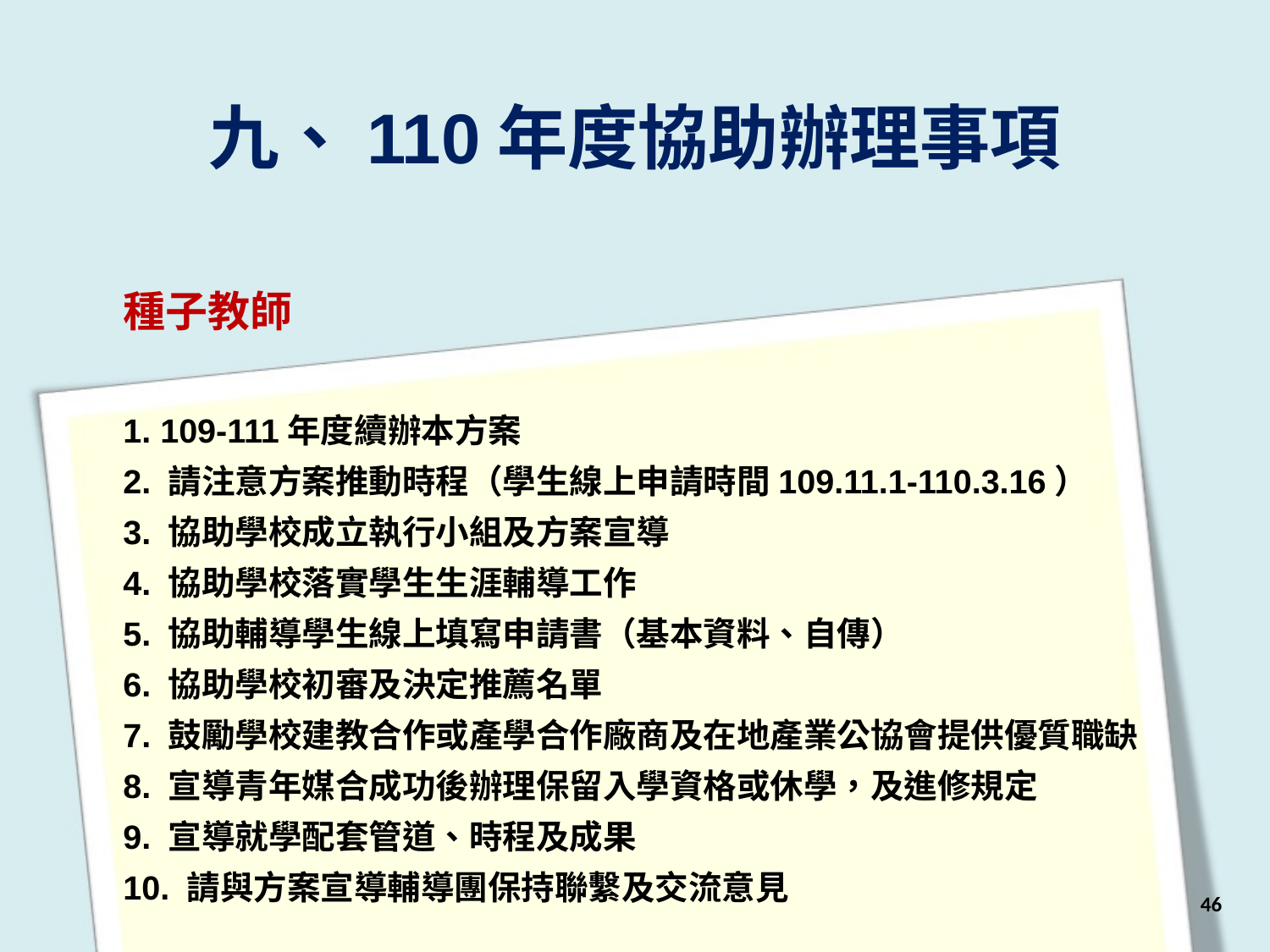

九、110年度協助辦理事項
種子教師
1. 109-111年度續辦本方案
2. 請注意方案推動時程（學生線上申請時間109.11.1-110.3.16）
3. 協助學校成立執行小組及方案宣導
4. 協助學校落實學生生涯輔導工作
5. 協助輔導學生線上填寫申請書（基本資料、自傳）
6. 協助學校初審及決定推薦名單
7. 鼓勵學校建教合作或產學合作廠商及在地產業公協會提供優質職缺
8. 宣導青年媒合成功後辦理保留入學資格或休學，及進修規定
9. 宣導就學配套管道、時程及成果
10. 請與方案宣導輔導團保持聯繫及交流意見
46